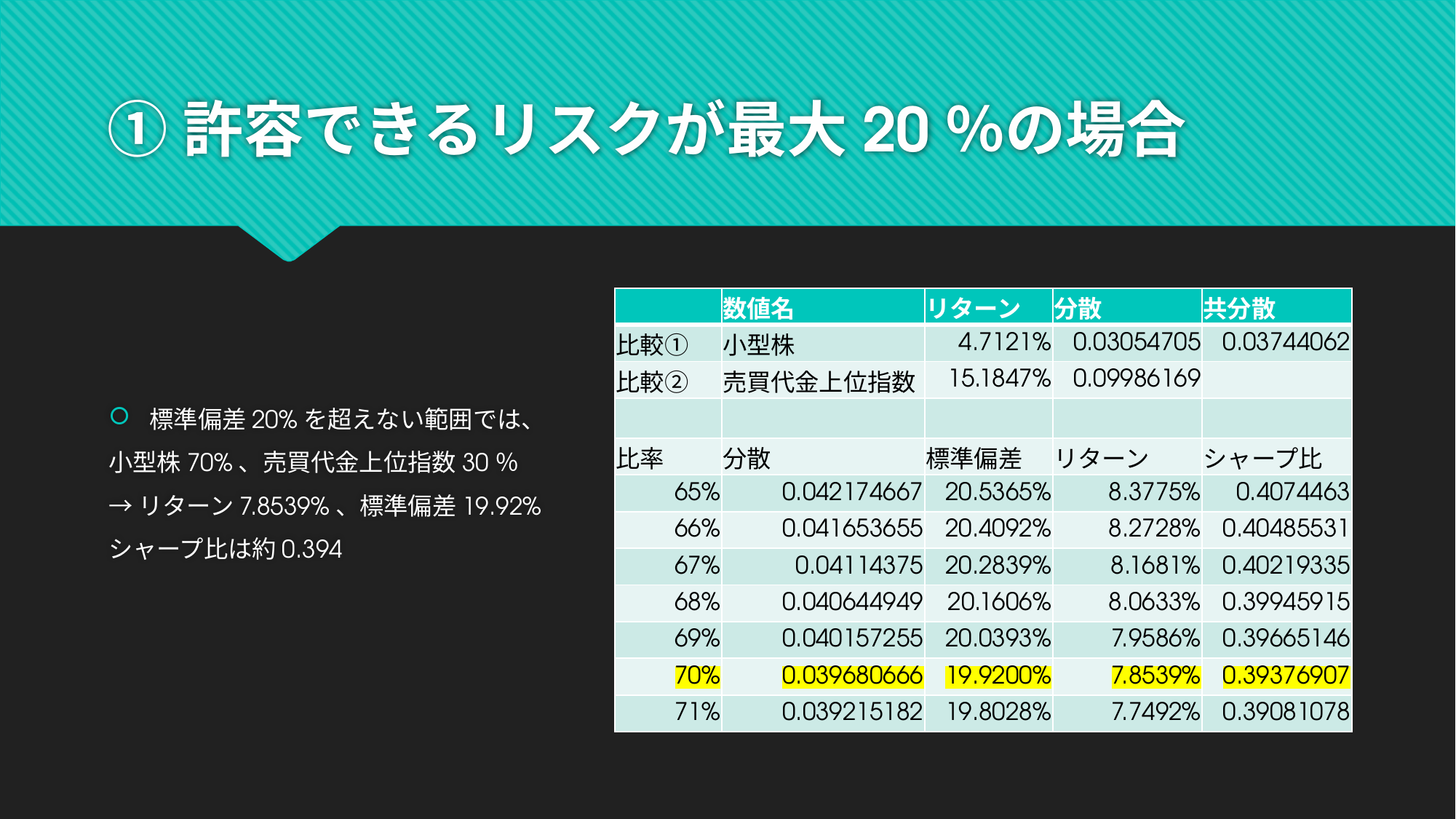

# ①許容できるリスクが最大20％の場合
標準偏差20%を超えない範囲では、
小型株70%、売買代金上位指数30％
→リターン7.8539%、標準偏差19.92%
シャープ比は約0.394

|  | 数値名 | リターン | 分散 | 共分散 |
| --- | --- | --- | --- | --- |
| 比較① | 小型株 | 4.7121% | 0.03054705 | 0.03744062 |
| 比較② | 売買代金上位指数 | 15.1847% | 0.09986169 |  |
|  |  |  |  |  |
| 比率 | 分散 | 標準偏差 | リターン | シャープ比 |
| 65% | 0.042174667 | 20.5365% | 8.3775% | 0.4074463 |
| 66% | 0.041653655 | 20.4092% | 8.2728% | 0.40485531 |
| 67% | 0.04114375 | 20.2839% | 8.1681% | 0.40219335 |
| 68% | 0.040644949 | 20.1606% | 8.0633% | 0.39945915 |
| 69% | 0.040157255 | 20.0393% | 7.9586% | 0.39665146 |
| 70% | 0.039680666 | 19.9200% | 7.8539% | 0.39376907 |
| 71% | 0.039215182 | 19.8028% | 7.7492% | 0.39081078 |